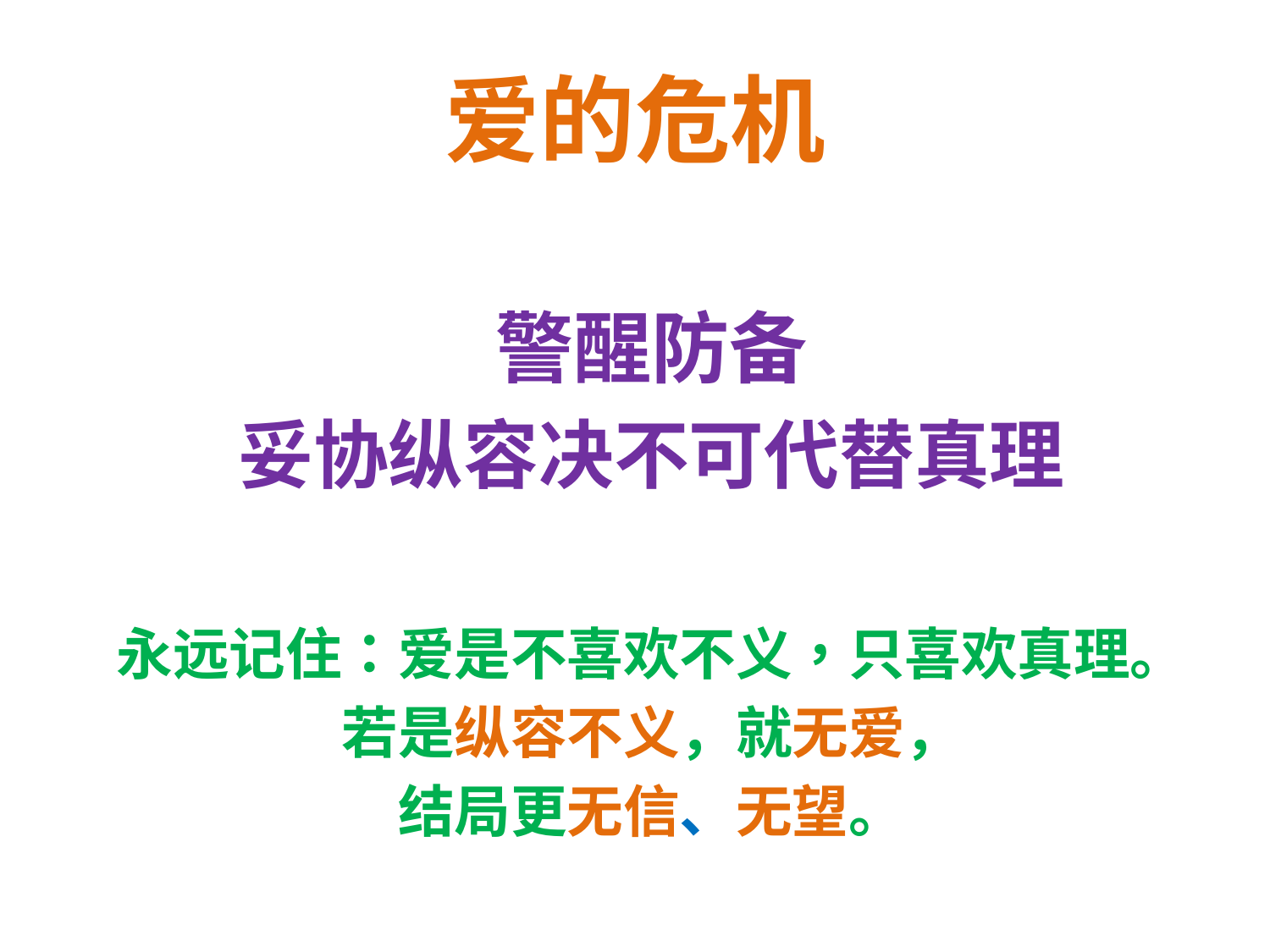

# 爱的危机
警醒防备
妥协纵容决不可代替真理

永远记住：爱是不喜欢不义，只喜欢真理。
若是纵容不义，就无爱，
结局更无信、无望。